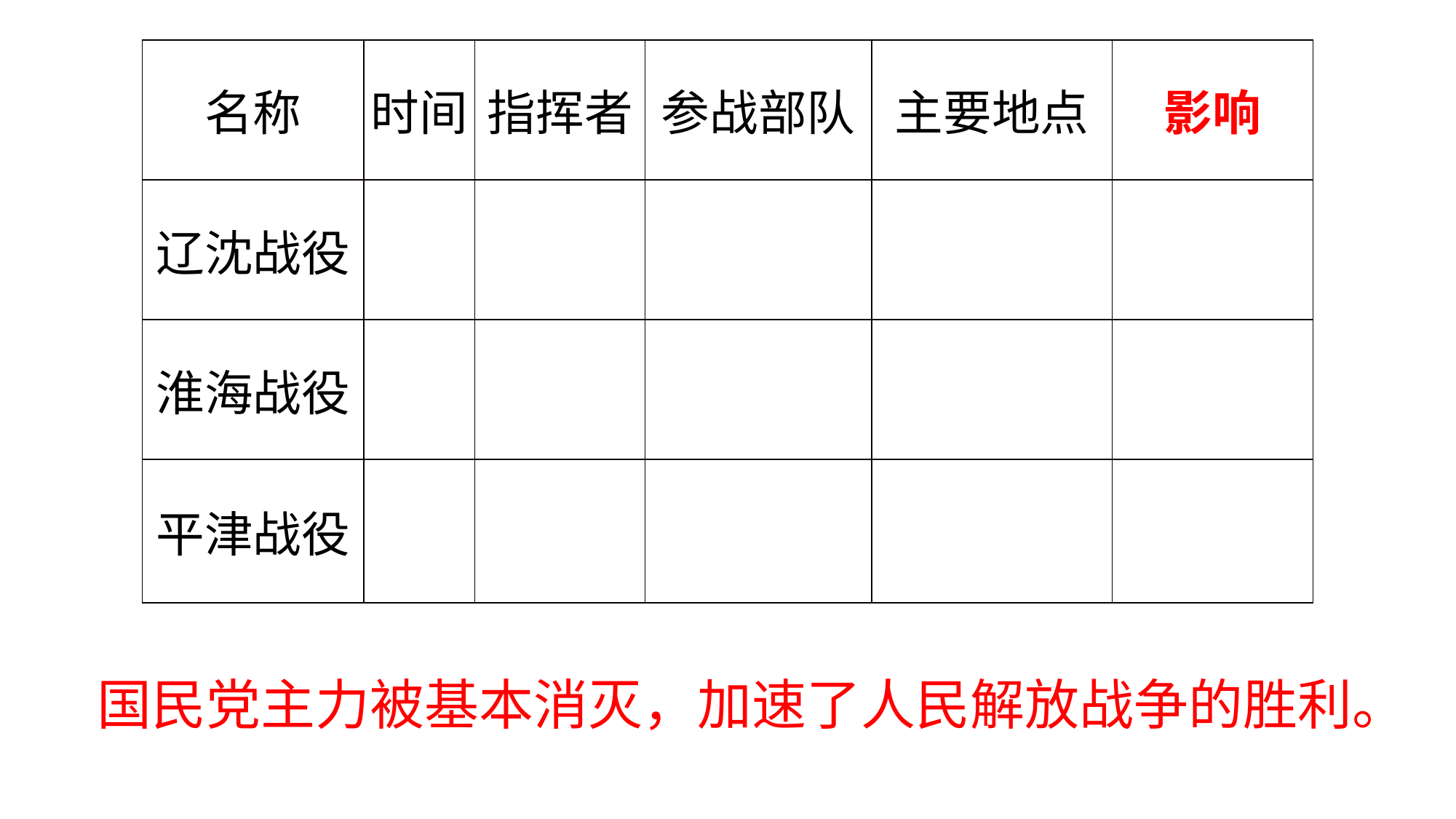

| 名称 | 时间 | 指挥者 | 参战部队 | 主要地点 | 影响 |
| --- | --- | --- | --- | --- | --- |
| 辽沈战役 |  |  |  |  |  |
| 淮海战役 |  |  |  |  |  |
| 平津战役 |  |  |  |  |  |
|  |  |  |  |
| --- | --- | --- | --- |
|  |  |  |  |
|  |  |  |  |
国民党主力被基本消灭，加速了人民解放战争的胜利。